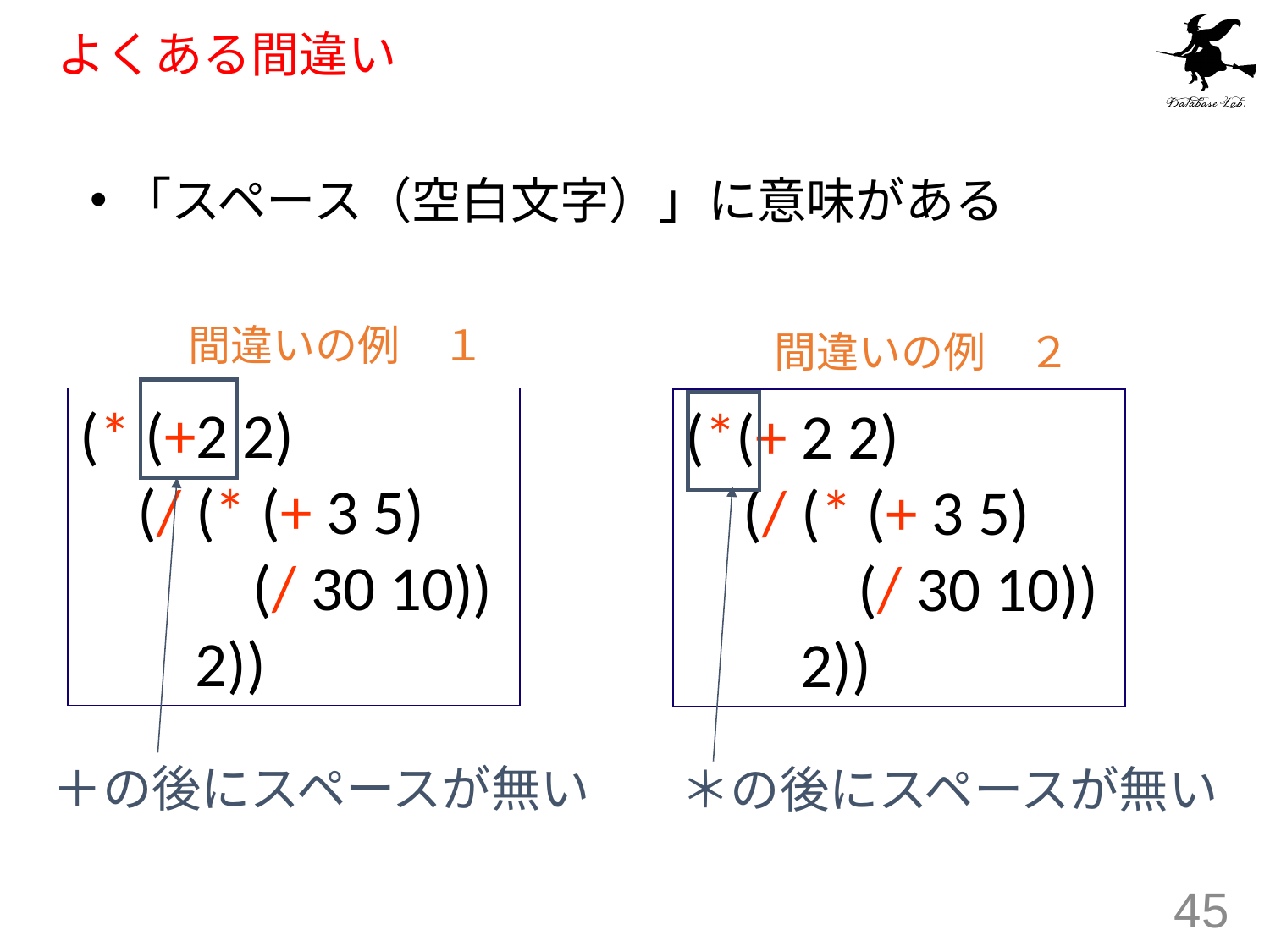

# よくある間違い
「スペース（空白文字）」に意味がある
間違いの例　１
間違いの例　２

(* (+2 2)
    (/ (* (+ 3 5)
            (/ 30 10))
        2))
(*(+ 2 2)
    (/ (* (+ 3 5)
            (/ 30 10))
        2))

＋の後にスペースが無い
＊の後にスペースが無い
45